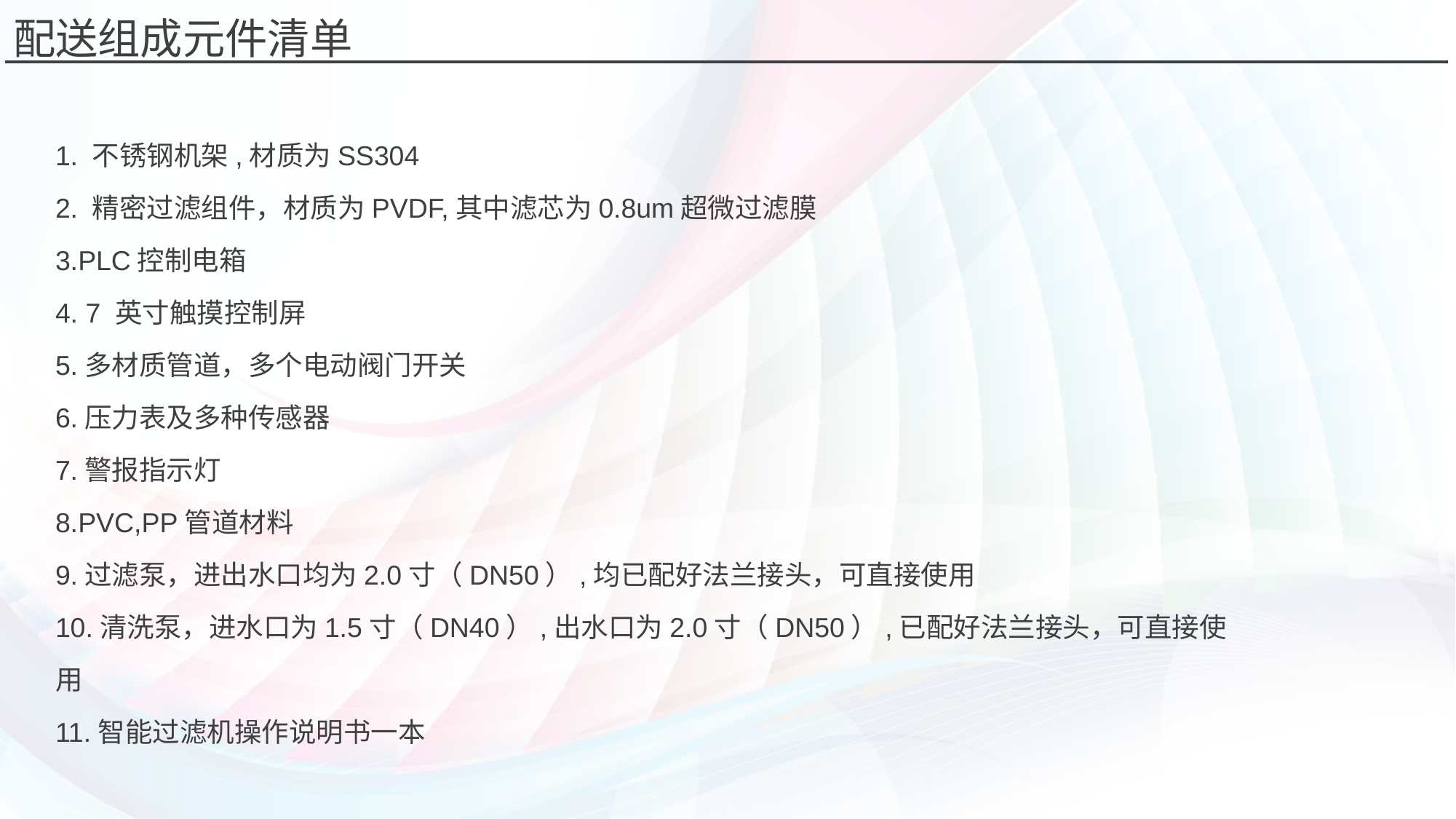

配送组成元件清单

1. 不锈钢机架,材质为SS304
2. 精密过滤组件，材质为PVDF,其中滤芯为0.8um超微过滤膜
3.PLC控制电箱
4. 7 英寸触摸控制屏
5.多材质管道，多个电动阀门开关
6.压力表及多种传感器
7.警报指示灯
8.PVC,PP管道材料
9.过滤泵，进出水口均为2.0寸（DN50）,均已配好法兰接头，可直接使用
10.清洗泵，进水口为1.5寸（DN40）,出水口为2.0寸（DN50）,已配好法兰接头，可直接使用
11.智能过滤机操作说明书一本